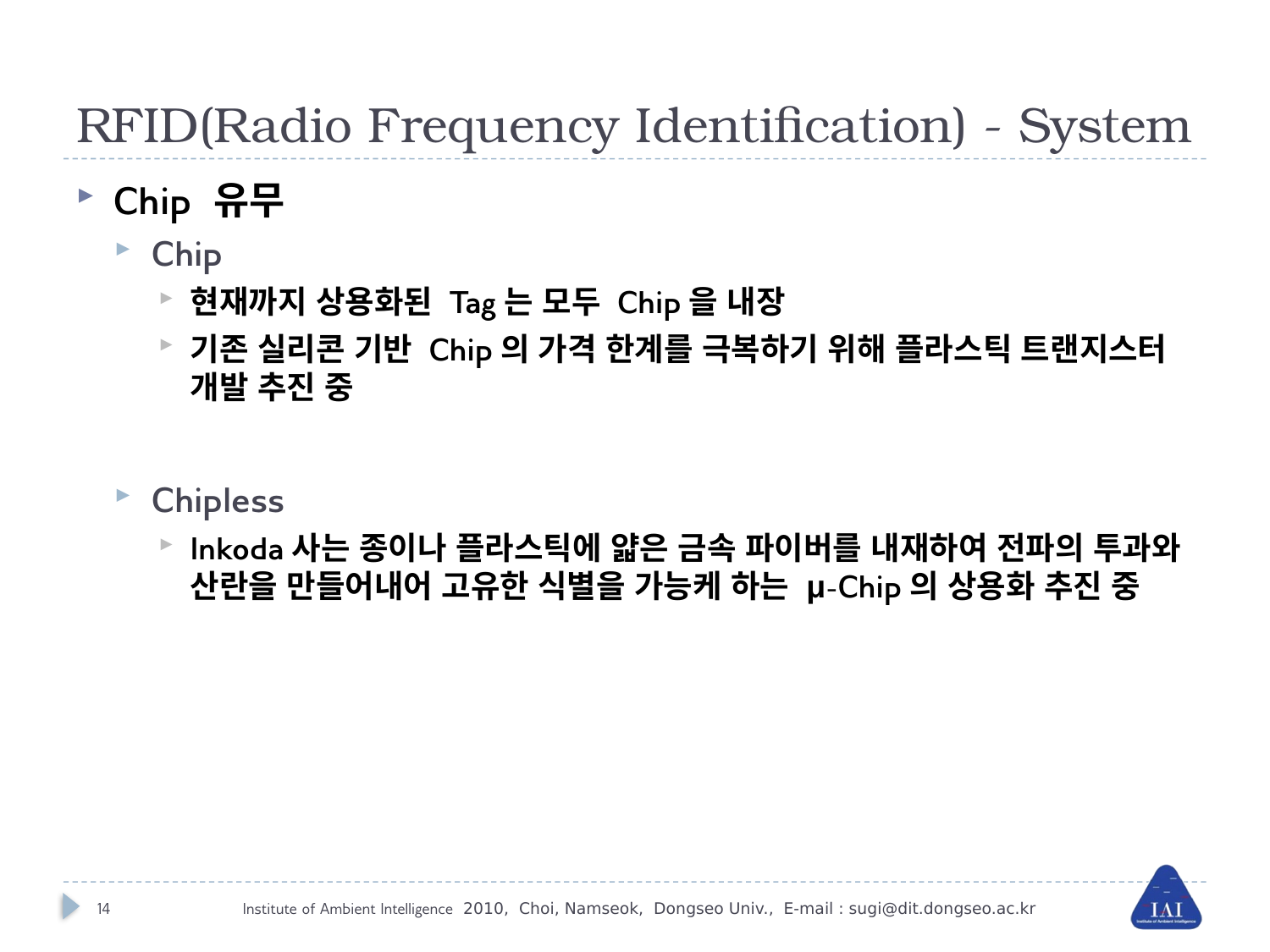

# RFID(Radio Frequency Identification) - System
Chip 유무
Chip
현재까지 상용화된 Tag는 모두 Chip을 내장
기존 실리콘 기반 Chip의 가격 한계를 극복하기 위해 플라스틱 트랜지스터 개발 추진 중

Chipless
Inkoda사는 종이나 플라스틱에 얇은 금속 파이버를 내재하여 전파의 투과와 산란을 만들어내어 고유한 식별을 가능케 하는 μ-Chip의 상용화 추진 중